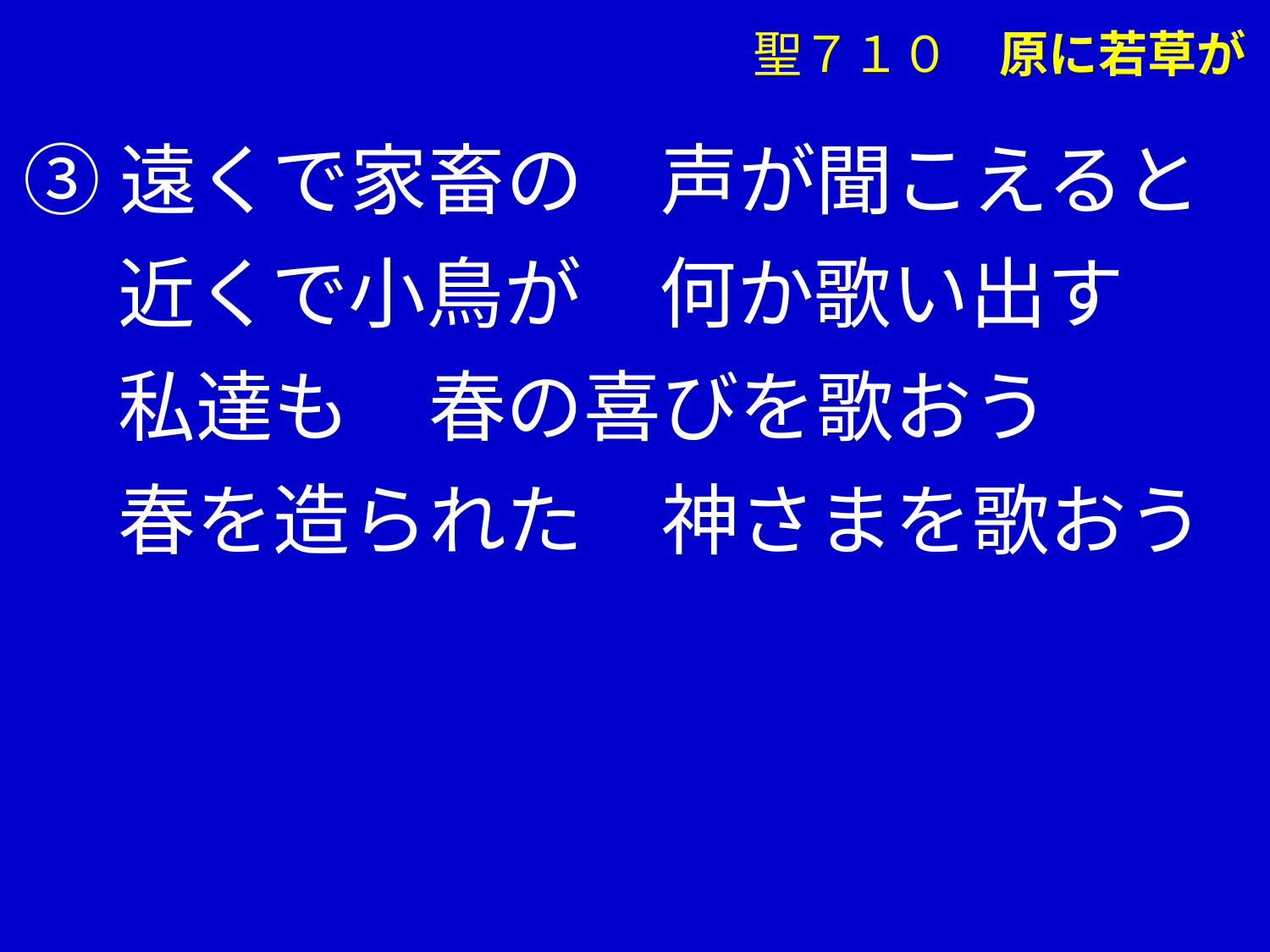

聖７１０　原に若草が
③遠くで家畜の　声が聞こえると
　 近くで小鳥が　何か歌い出す
　 私達も　春の喜びを歌おう
　 春を造られた　神さまを歌おう